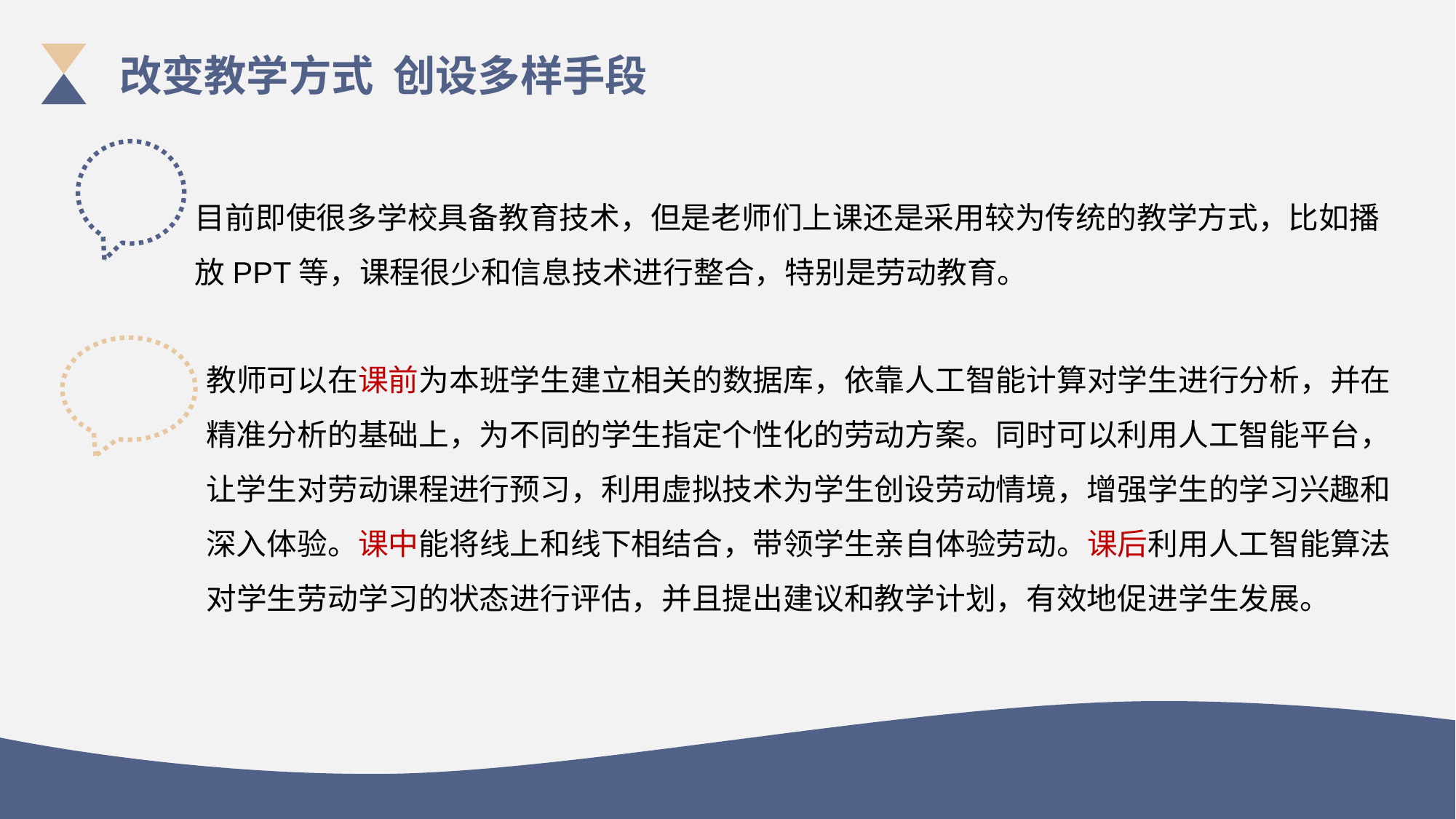

改变教学方式  创设多样手段

目前即使很多学校具备教育技术，但是老师们上课还是采用较为传统的教学方式，比如播放PPT等，课程很少和信息技术进行整合，特别是劳动教育。

教师可以在课前为本班学生建立相关的数据库，依靠人工智能计算对学生进行分析，并在精准分析的基础上，为不同的学生指定个性化的劳动方案。同时可以利用人工智能平台，让学生对劳动课程进行预习，利用虚拟技术为学生创设劳动情境，增强学生的学习兴趣和深入体验。课中能将线上和线下相结合，带领学生亲自体验劳动。课后利用人工智能算法对学生劳动学习的状态进行评估，并且提出建议和教学计划，有效地促进学生发展。